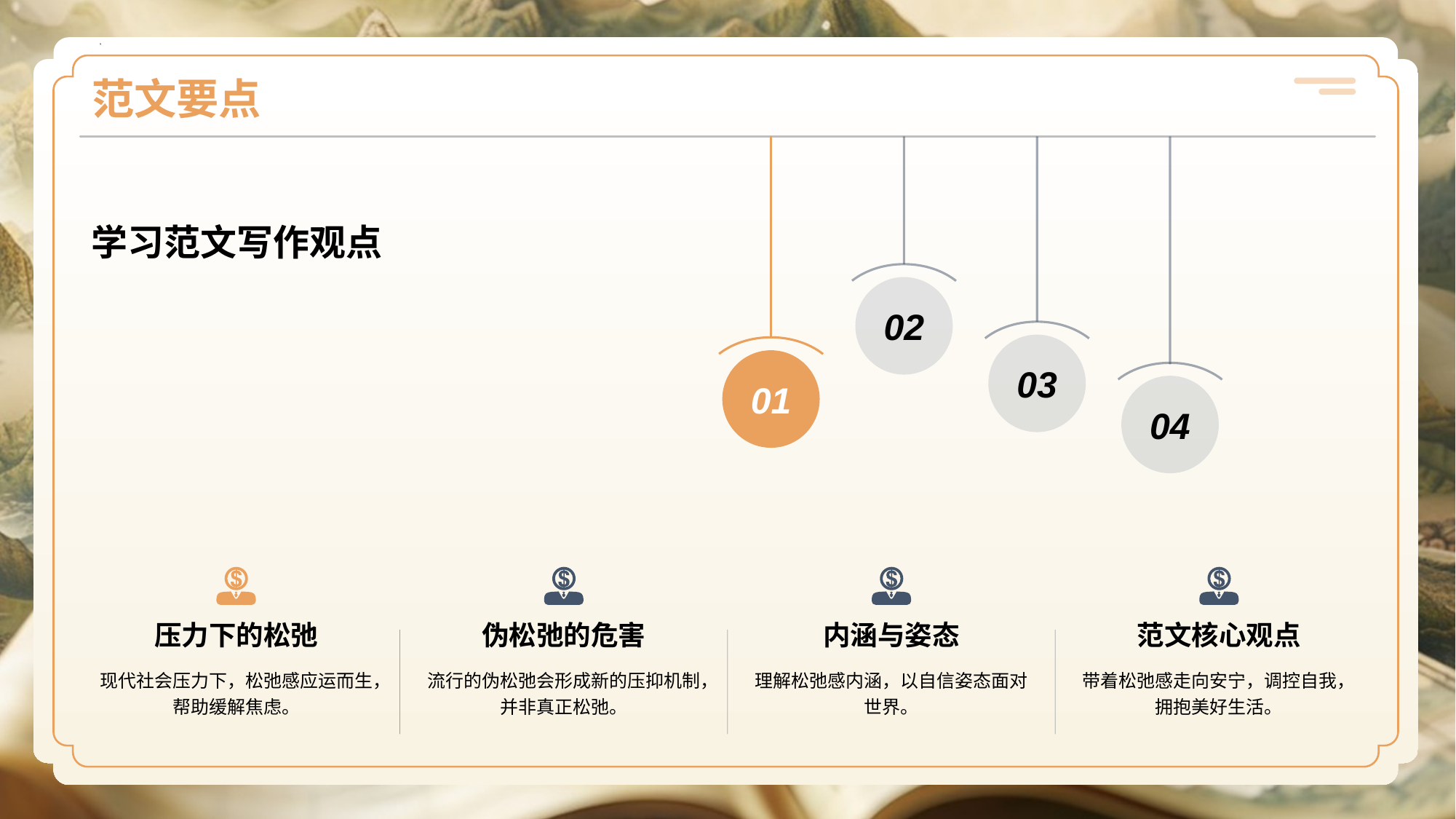

# 范文要点

01

02

03

04
学习范文写作观点

压力下的松弛
现代社会压力下，松弛感应运而生，帮助缓解焦虑。

伪松弛的危害
流行的伪松弛会形成新的压抑机制，并非真正松弛。

内涵与姿态
理解松弛感内涵，以自信姿态面对世界。

范文核心观点
带着松弛感走向安宁，调控自我，拥抱美好生活。